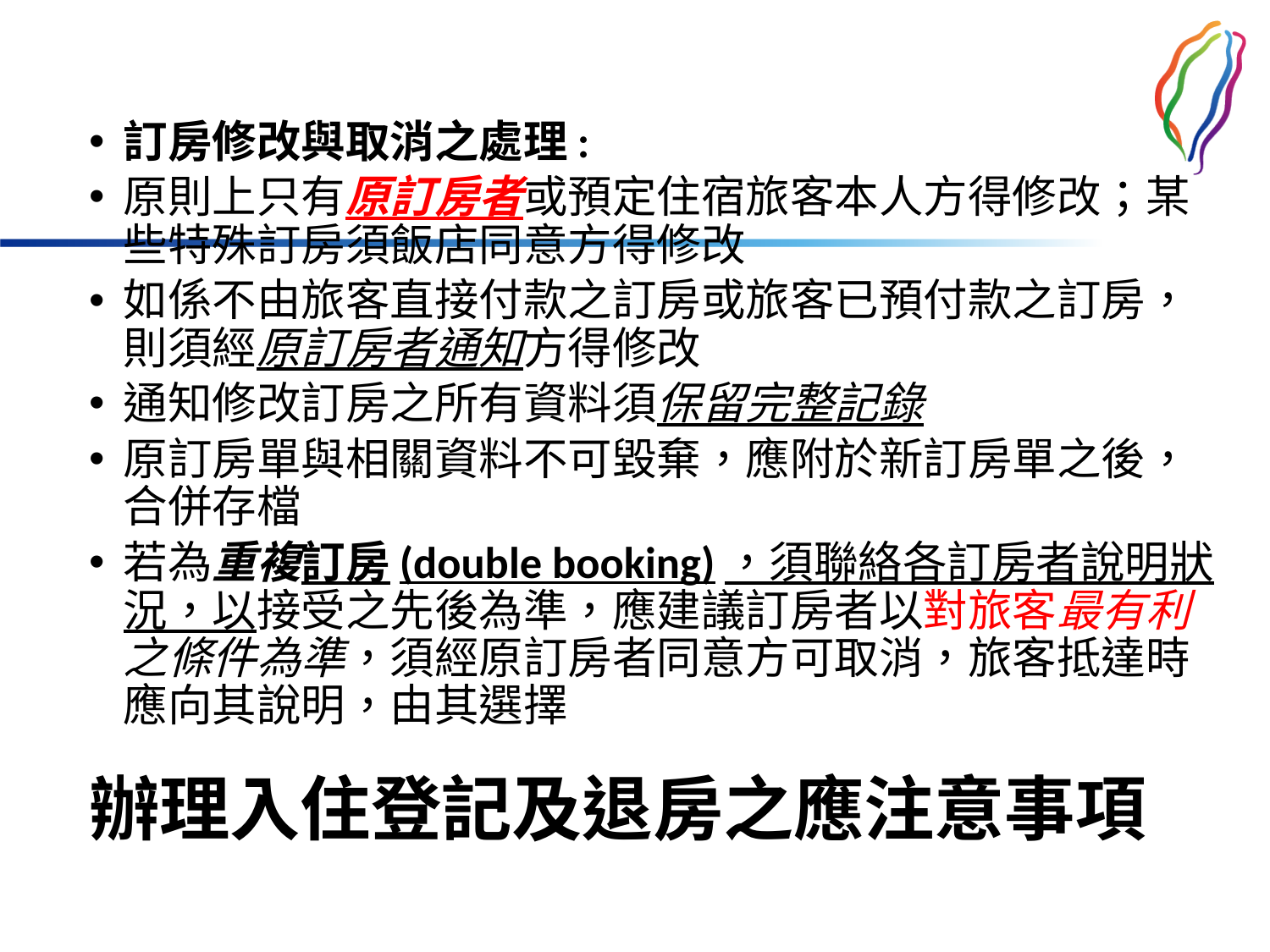

訂房修改與取消之處理:
原則上只有原訂房者或預定住宿旅客本人方得修改；某些特殊訂房須飯店同意方得修改
如係不由旅客直接付款之訂房或旅客已預付款之訂房，則須經原訂房者通知方得修改
通知修改訂房之所有資料須保留完整記錄
原訂房單與相關資料不可毀棄，應附於新訂房單之後，合併存檔
若為重複訂房(double booking)，須聯絡各訂房者說明狀況，以接受之先後為準，應建議訂房者以對旅客最有利之條件為準，須經原訂房者同意方可取消，旅客抵達時應向其說明，由其選擇

# 辦理入住登記及退房之應注意事項